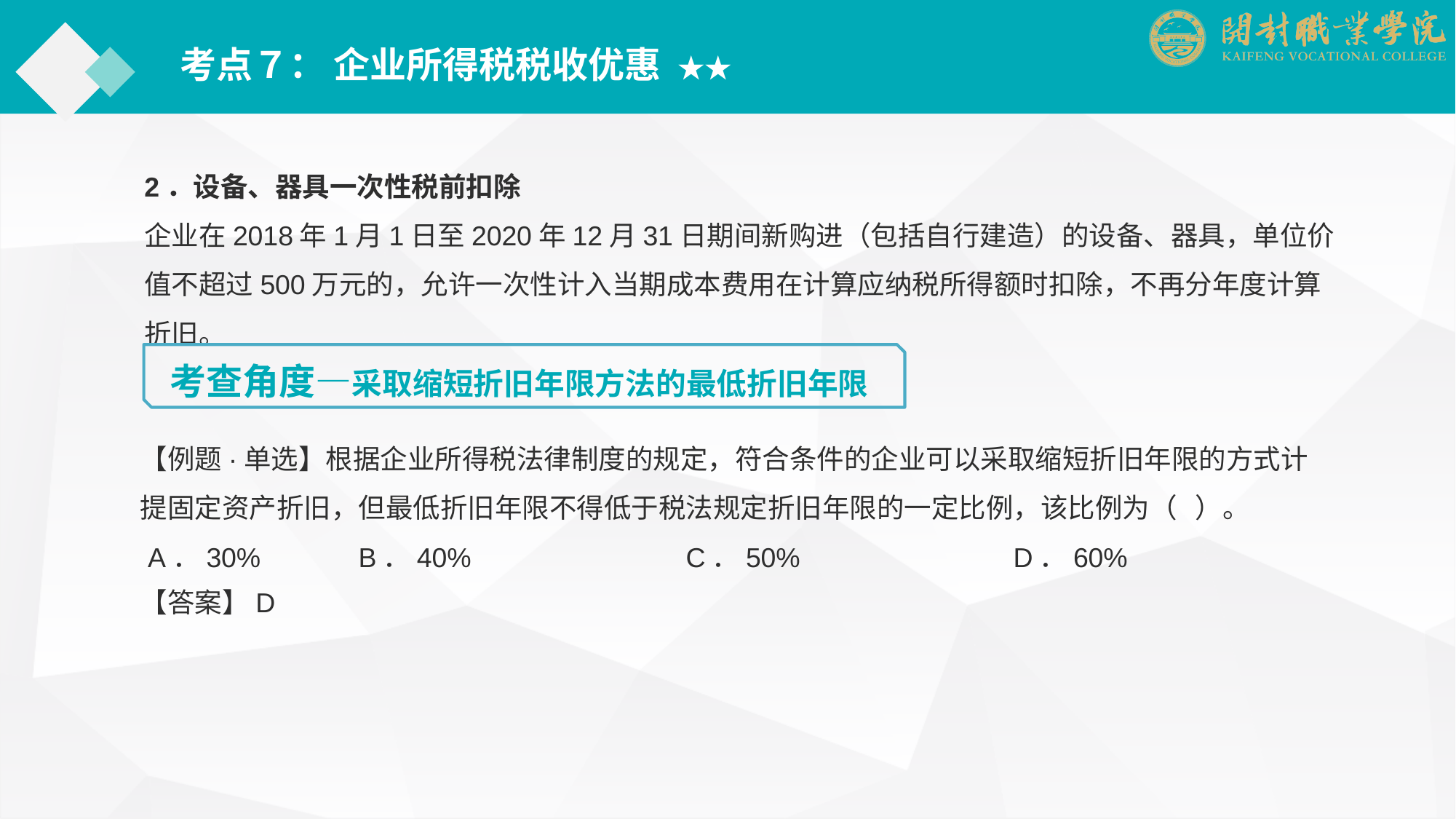

考点７： 企业所得税税收优惠  ★★
2．设备、器具一次性税前扣除
企业在2018年1月1日至2020年12月31日期间新购进（包括自行建造）的设备、器具，单位价值不超过500万元的，允许一次性计入当期成本费用在计算应纳税所得额时扣除，不再分年度计算折旧。

考查角度—采取缩短折旧年限方法的最低折旧年限
【例题·单选】根据企业所得税法律制度的规定，符合条件的企业可以采取缩短折旧年限的方式计提固定资产折旧，但最低折旧年限不得低于税法规定折旧年限的一定比例，该比例为（   ）。
 A．30%	B．40%		C．50%		D．60%
【答案】D